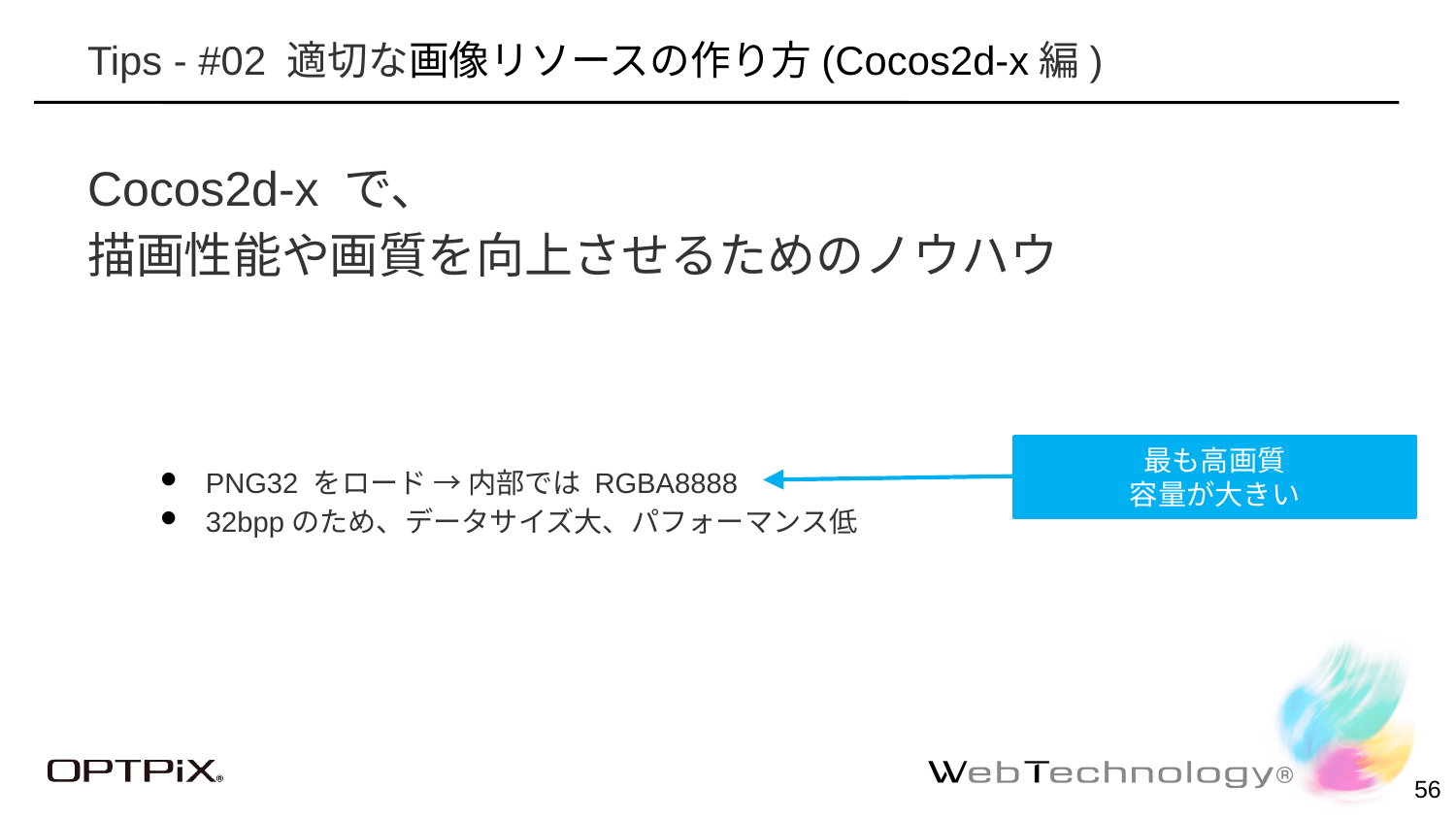

# Tips - #02 適切な画像リソースの作り方(Cocos2d-x編)
Cocos2d-x で、
描画性能や画質を向上させるためのノウハウ
最も高画質
容量が大きい
PNG32 をロード → 内部では RGBA8888
32bppのため、データサイズ大、パフォーマンス低

56